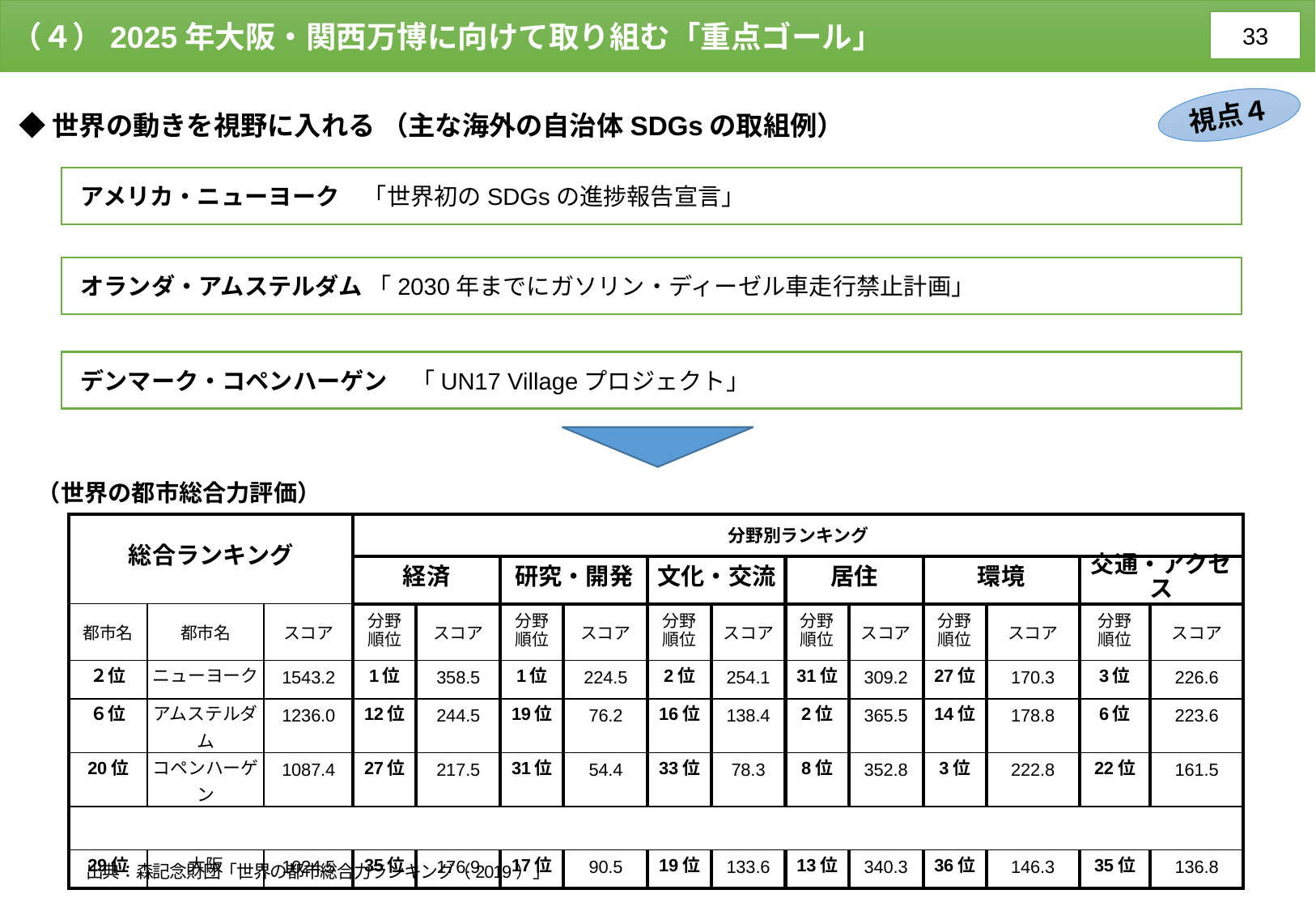

（４）2025年大阪・関西万博に向けて取り組む「重点ゴール」
33
◆世界の動きを視野に入れる （主な海外の自治体SDGsの取組例）
視点４
アメリカ・ニューヨーク　「世界初のSDGsの進捗報告宣言」
オランダ・アムステルダム 「2030年までにガソリン・ディーゼル車走行禁止計画」
デンマーク・コペンハーゲン　「UN17 Villageプロジェクト」

（世界の都市総合力評価）
| 総合ランキング |  |  | 分野別ランキング |  |  |  |  |  |  |  |  |  |  |  |
| --- | --- | --- | --- | --- | --- | --- | --- | --- | --- | --- | --- | --- | --- | --- |
|  |  |  | 経済 |  | 研究・開発 |  | 文化・交流 |  | 居住 |  | 環境 |  | 交通・アクセス |  |
| 都市名 | 都市名 | スコア | 分野 順位 | スコア | 分野 順位 | スコア | 分野 順位 | スコア | 分野 順位 | スコア | 分野 順位 | スコア | 分野 順位 | スコア |
| ２位 | ニューヨーク | 1543.2 | 1位 | 358.5 | 1位 | 224.5 | 2位 | 254.1 | 31位 | 309.2 | 27位 | 170.3 | 3位 | 226.6 |
| ６位 | アムステルダム | 1236.0 | 12位 | 244.5 | 19位 | 76.2 | 16位 | 138.4 | 2位 | 365.5 | 14位 | 178.8 | 6位 | 223.6 |
| 20位 | コペンハーゲン | 1087.4 | 27位 | 217.5 | 31位 | 54.4 | 33位 | 78.3 | 8位 | 352.8 | 3位 | 222.8 | 22位 | 161.5 |
|  |  |  |  |  |  |  |  |  |  |  |  |  |  |  |
| 29位 | 大阪 | 1024.5 | 35位 | 176.9 | 17位 | 90.5 | 19位 | 133.6 | 13位 | 340.3 | 36位 | 146.3 | 35位 | 136.8 |
出典：森記念財団「世界の都市総合力ランキング（2019）」